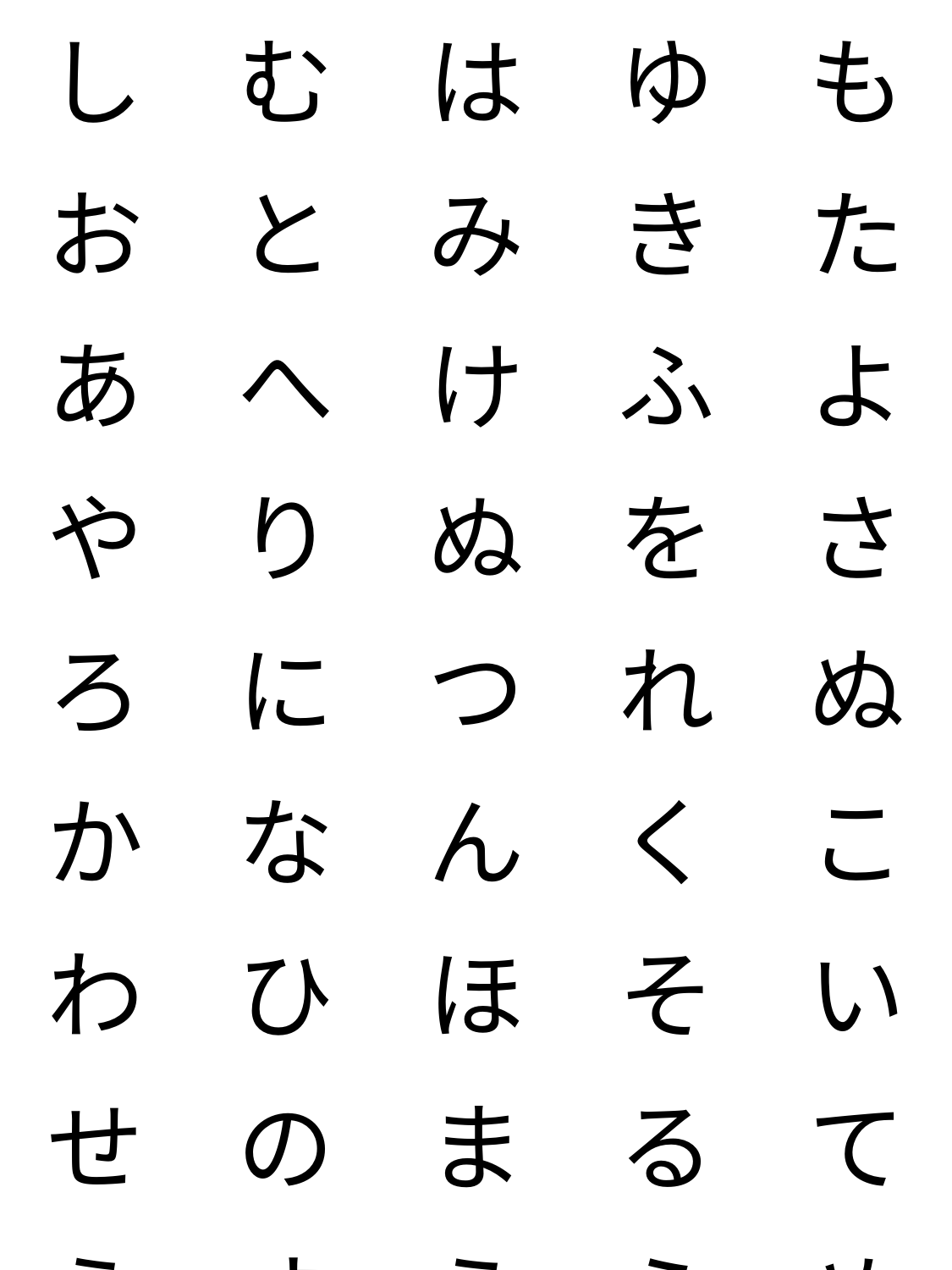

| し | む | は | ゆ | も |
| --- | --- | --- | --- | --- |
| お | と | み | き | た |
| あ | へ | け | ふ | よ |
| や | り | ぬ | を | さ |
| ろ | に | つ | れ | ぬ |
| か | な | ん | く | こ |
| わ | ひ | ほ | そ | い |
| せ | の | ま | る | て |
| え | す | う | ら | め |